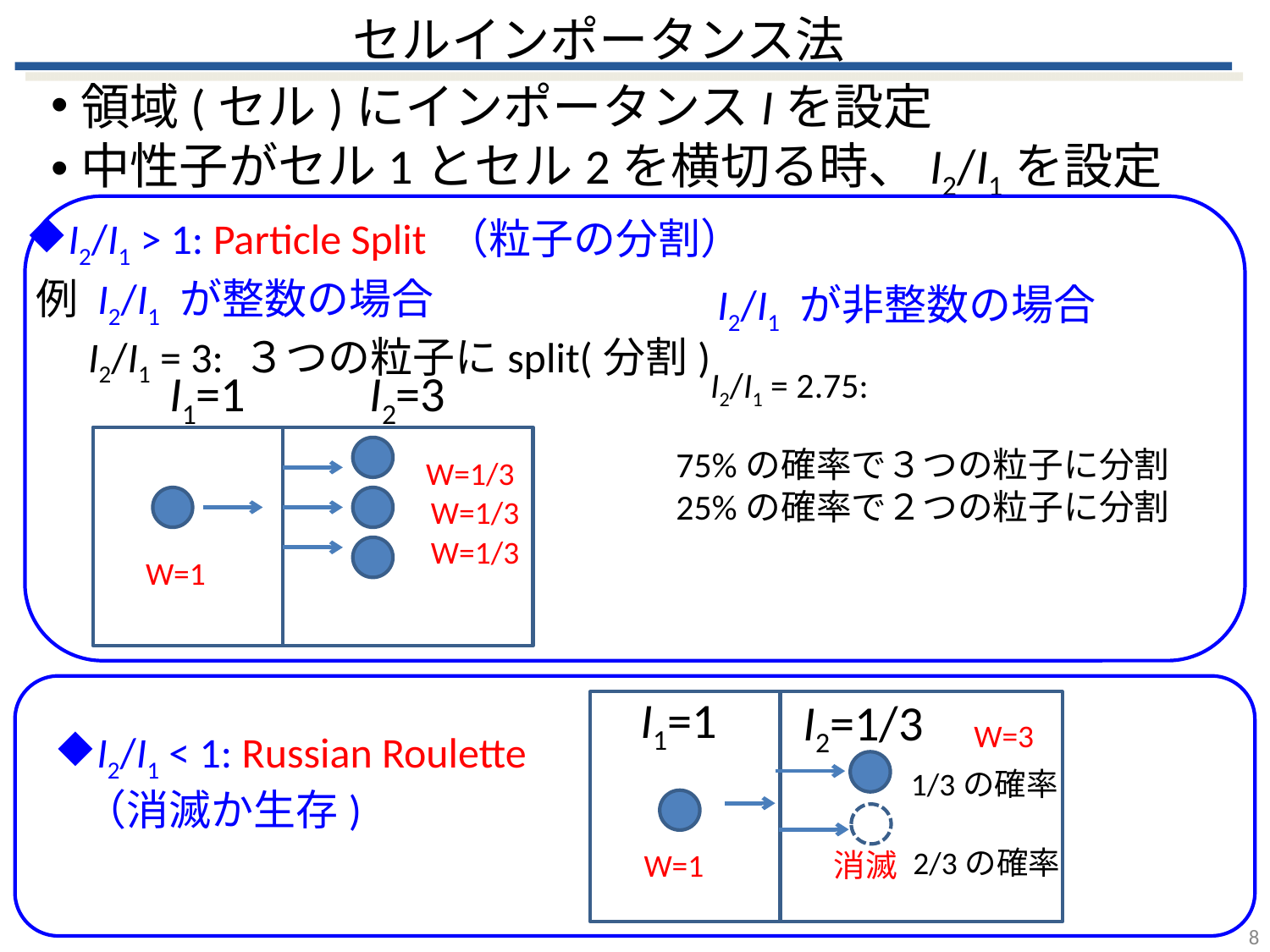

# セルインポータンス法

領域(セル)にインポータンスIを設定
中性子がセル1とセル2を横切る時、I2/I1を設定

I2/I1 > 1: Particle Split （粒子の分割）
例 I2/I1 が整数の場合
　I2/I1 = 3: ３つの粒子にsplit(分割)
I2/I1 が非整数の場合
I1=1
I2=3
I2/I1 = 2.75:

75%の確率で３つの粒子に分割
25%の確率で２つの粒子に分割

W=1/3
W=1/3

W=1/3

W=1

I1=1
I2=1/3

W=3
I2/I1 < 1: Russian Roulette （消滅か生存)

1/3の確率

2/3の確率
W=1
消滅
8